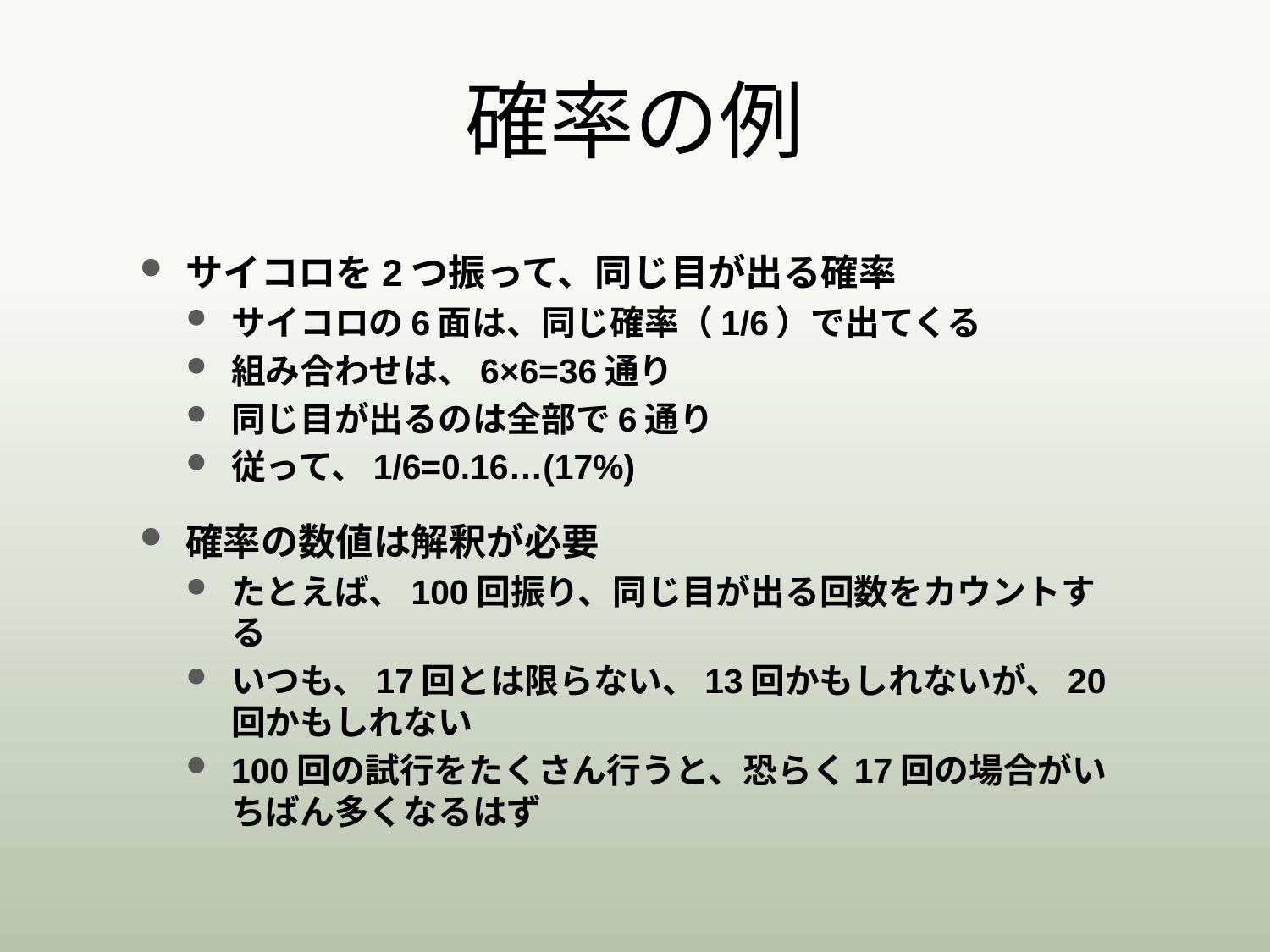

# 確率の例
サイコロを2つ振って、同じ目が出る確率
サイコロの6面は、同じ確率（1/6）で出てくる
組み合わせは、6×6=36通り
同じ目が出るのは全部で6通り
従って、1/6=0.16…(17%)
確率の数値は解釈が必要
たとえば、100回振り、同じ目が出る回数をカウントする
いつも、17回とは限らない、13回かもしれないが、20回かもしれない
100回の試行をたくさん行うと、恐らく17回の場合がいちばん多くなるはず